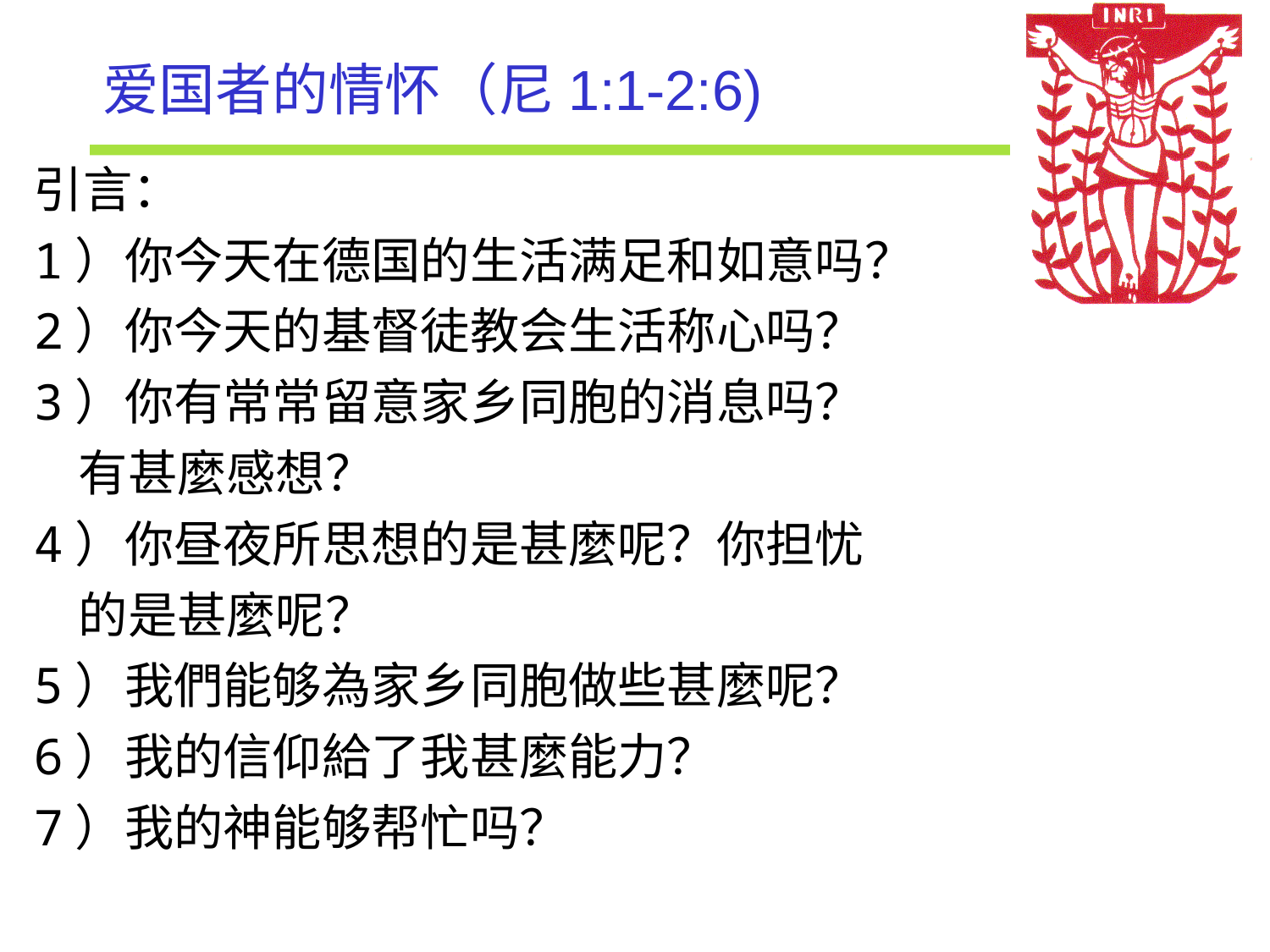

# 爱国者的情怀（尼1:1-2:6)
引言：
1）你今天在德国的生活满足和如意吗？
2）你今天的基督徒教会生活称心吗？
3）你有常常留意家乡同胞的消息吗？
   有甚麼感想？
4）你昼夜所思想的是甚麼呢？你担忧
   的是甚麼呢？
5）我們能够為家乡同胞做些甚麼呢？
6）我的信仰給了我甚麼能力？
7）我的神能够帮忙吗？